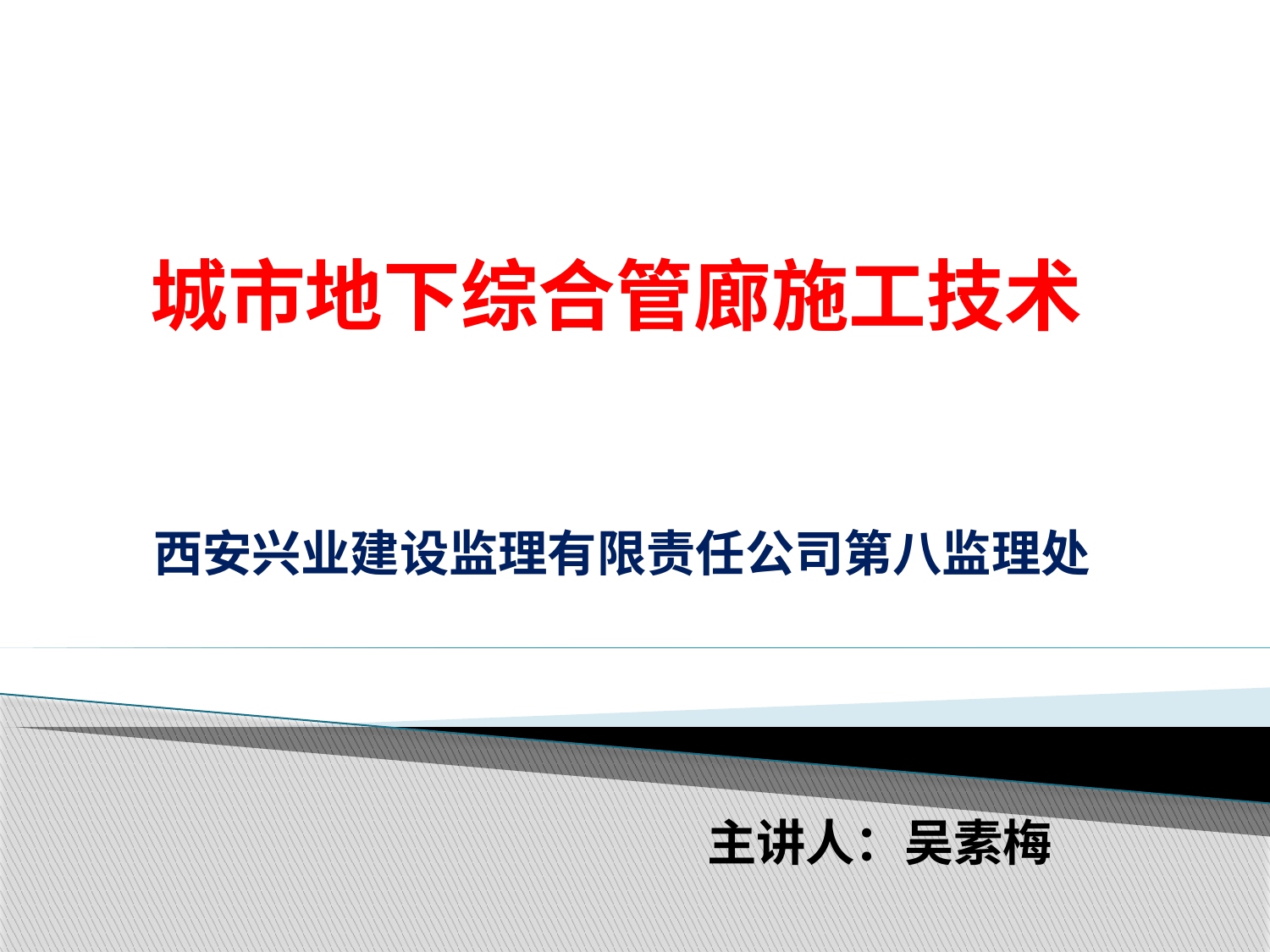

# 城市地下综合管廊施工技术
西安兴业建设监理有限责任公司第八监理处
主讲人：吴素梅